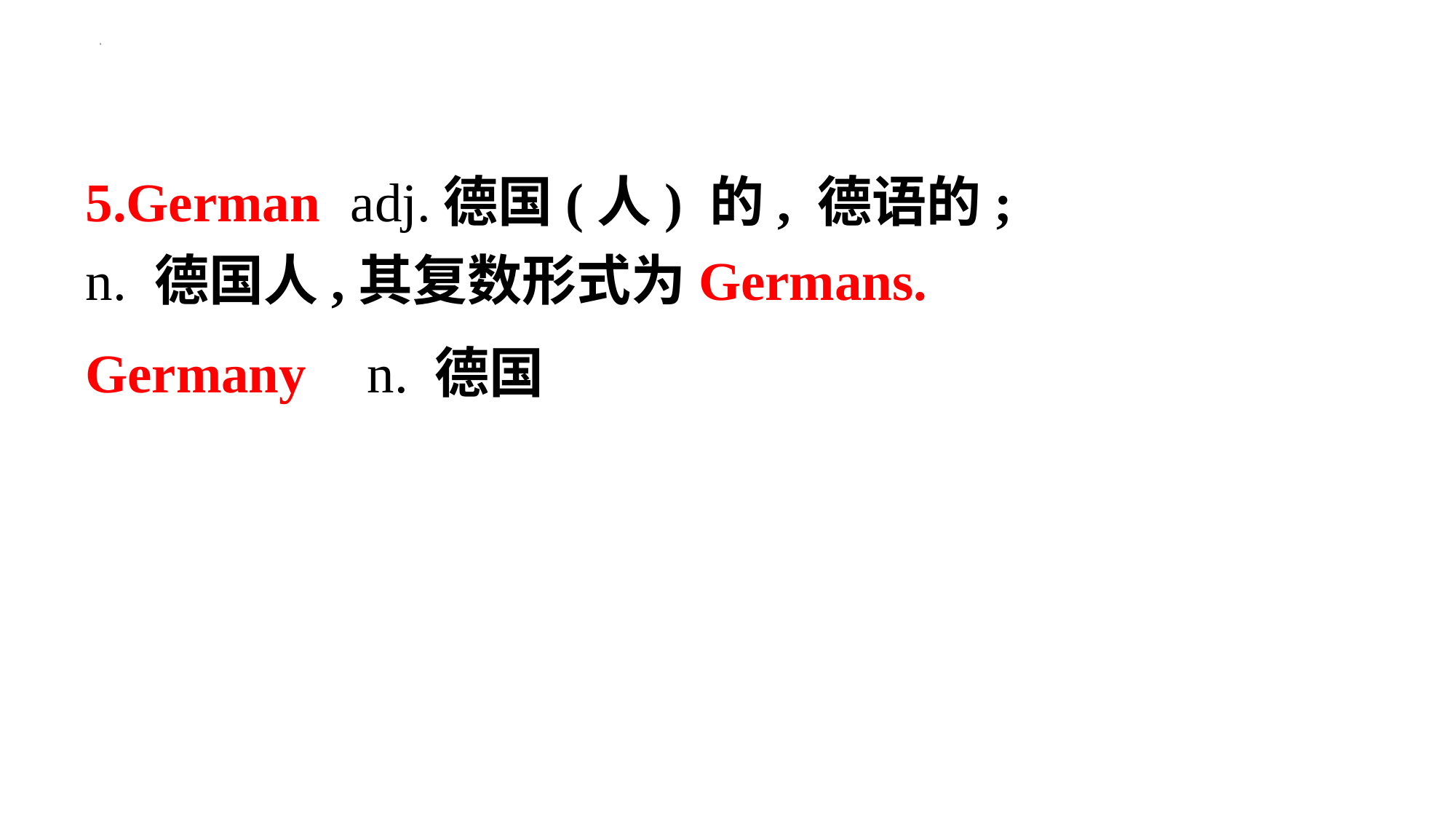

5.German  adj.德国(人) 的, 德语的;
n. 德国人,其复数形式为Germans.
Germany    n. 德国